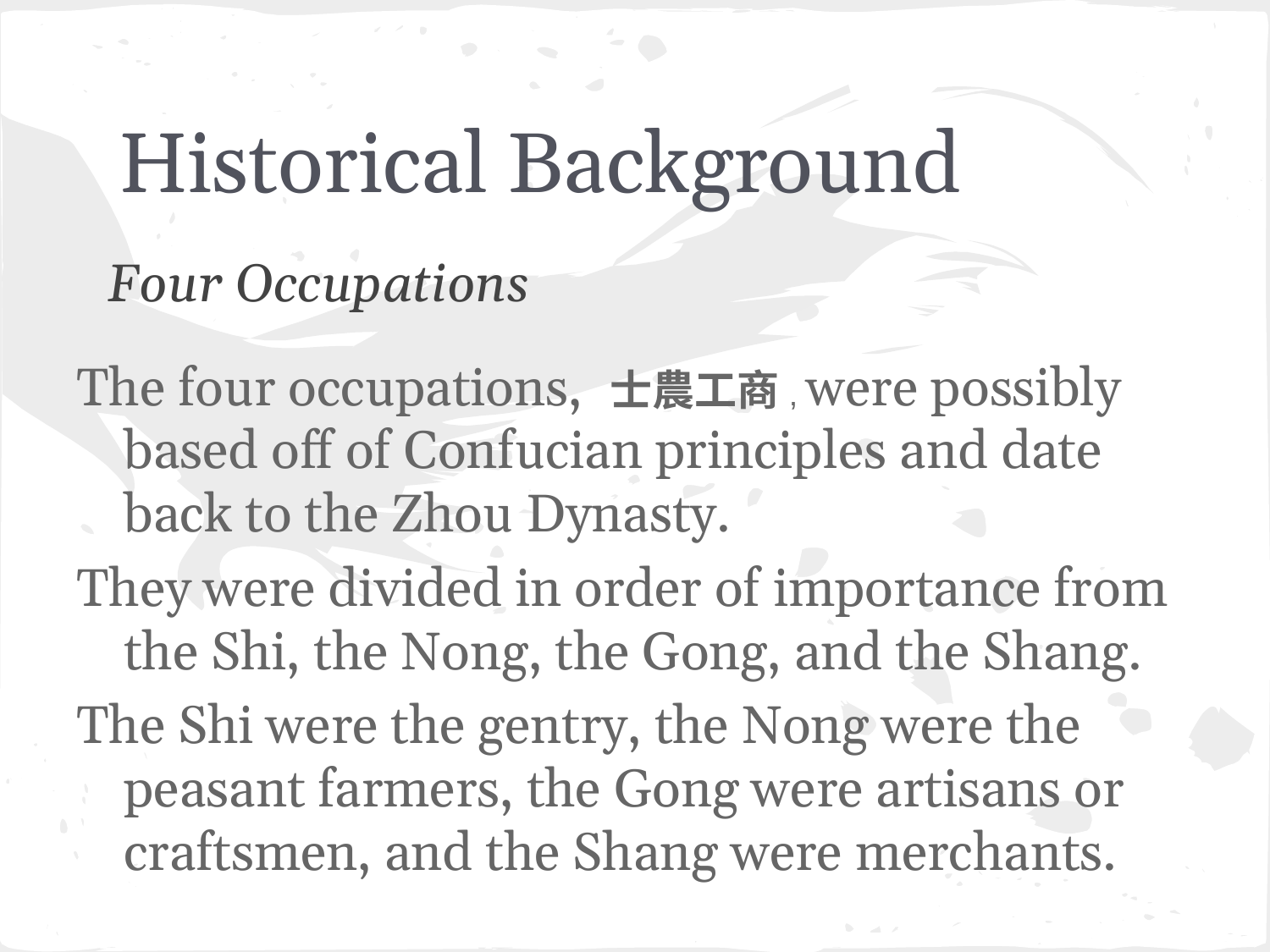

# Historical Background
Four Occupations
The four occupations, 士農工商, were possibly based off of Confucian principles and date back to the Zhou Dynasty.
They were divided in order of importance from the Shi, the Nong, the Gong, and the Shang.
The Shi were the gentry, the Nong were the peasant farmers, the Gong were artisans or craftsmen, and the Shang were merchants.